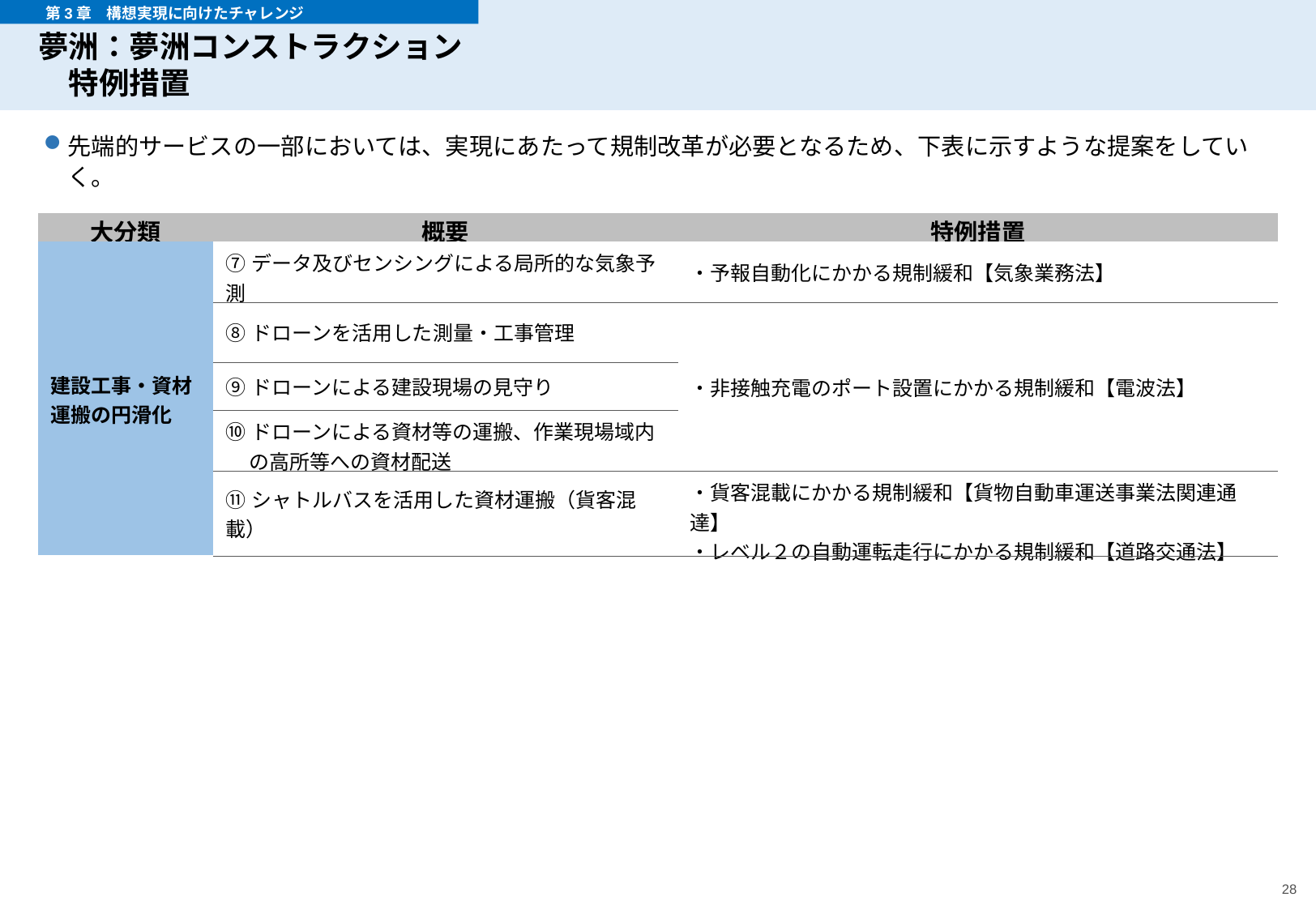

# 夢洲：夢洲コンストラクション 　特例措置
　　　第3章　構想実現に向けたチャレンジ
先端的サービスの一部においては、実現にあたって規制改革が必要となるため、下表に示すような提案をしていく。
| 大分類 | 概要 | 特例措置 |
| --- | --- | --- |
| 建設工事・資材運搬の円滑化 | ⑦データ及びセンシングによる局所的な気象予測 | ・予報自動化にかかる規制緩和【気象業務法】 |
|  | ⑧ドローンを活用した測量・工事管理 | ・非接触充電のポート設置にかかる規制緩和【電波法】 |
|  | ⑨ドローンによる建設現場の見守り | ・非接触充電のポート設置にかかる規制緩和【電波法】 |
|  | ⑩ドローンによる資材等の運搬、作業現場域内の高所等への資材配送 | ・非接触充電のポート設置にかかる規制緩和【電波法】 |
|  | ⑪シャトルバスを活用した資材運搬（貨客混載） | ・貨客混載にかかる規制緩和【貨物自動車運送事業法関連通達】 ・レベル２の自動運転走行にかかる規制緩和【道路交通法】 |
28